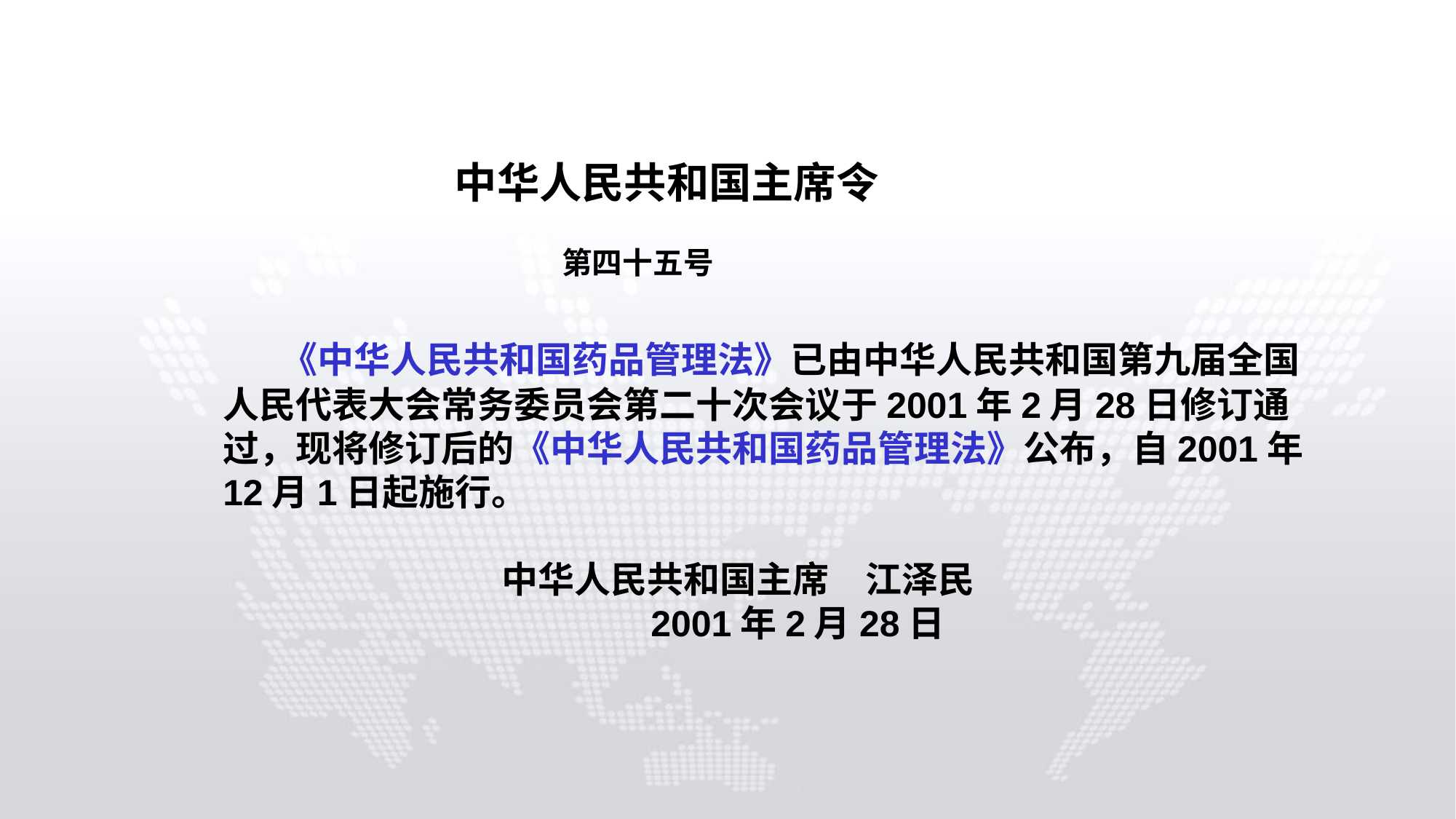

中华人民共和国主席令

                                                第四十五号

     《中华人民共和国药品管理法》已由中华人民共和国第九届全国人民代表大会常务委员会第二十次会议于2001年2月28日修订通过，现将修订后的《中华人民共和国药品管理法》公布，自2001年12月1日起施行。

                                 中华人民共和国主席　江泽民
                                          2001年2月28日